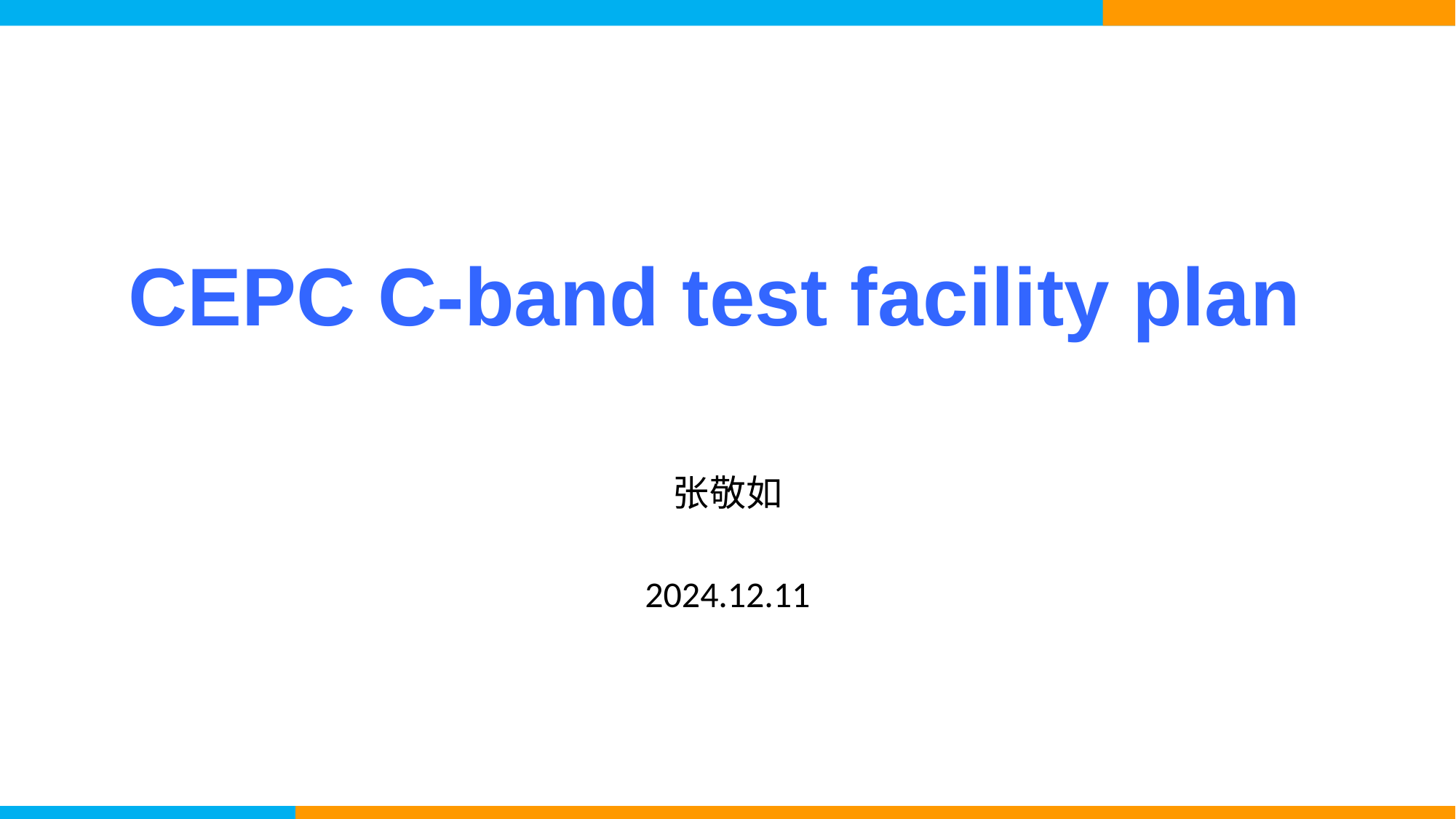

# CEPC C-band test facility plan
张敬如

2024.12.11